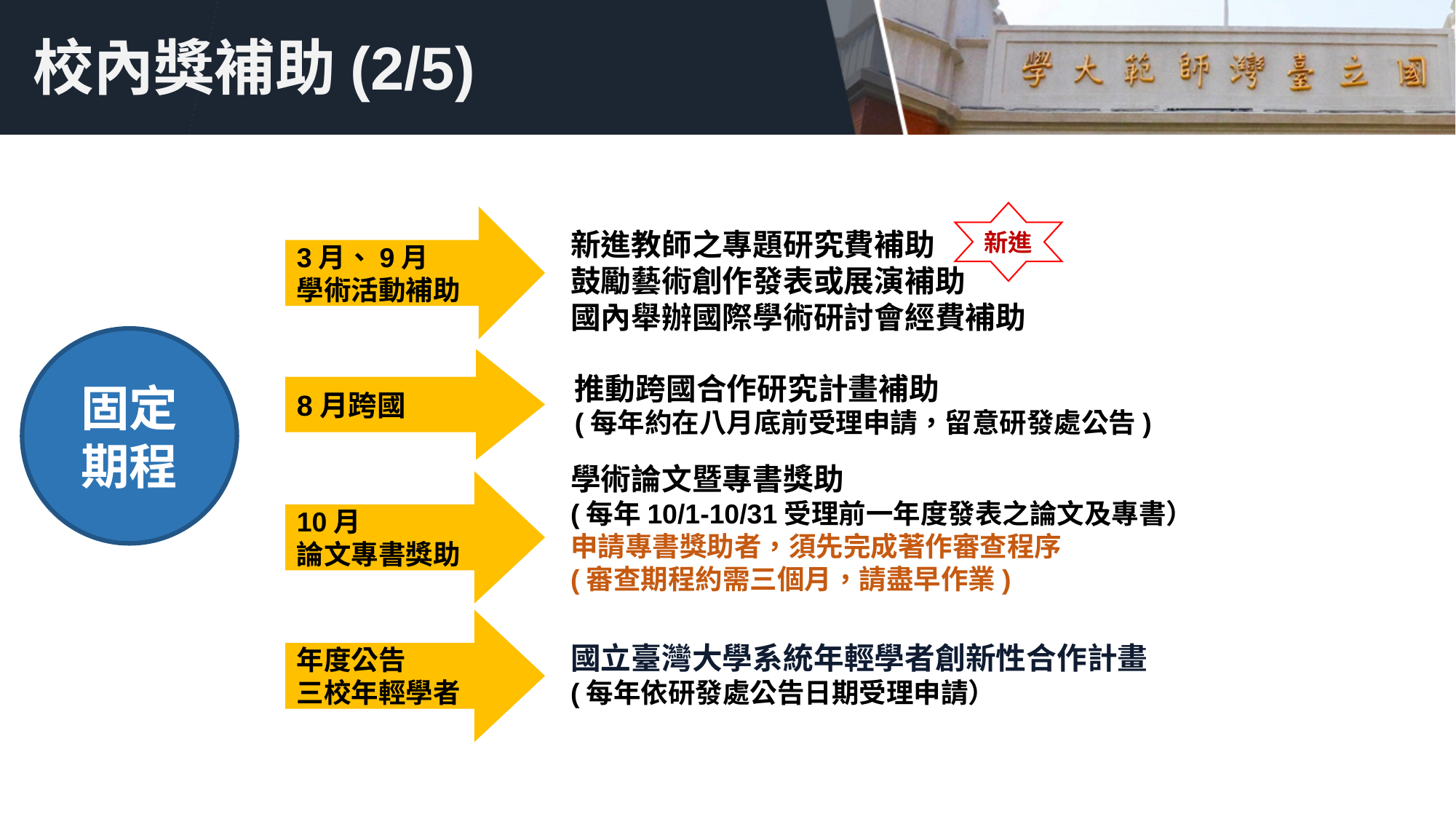

# 校內獎補助(2/5)
新進
3月、9月
學術活動補助
新進教師之專題研究費補助
鼓勵藝術創作發表或展演補助
國內舉辦國際學術研討會經費補助
固定
期程
8月跨國
推動跨國合作研究計畫補助
(每年約在八月底前受理申請，留意研發處公告)

學術論文暨專書獎助
(每年10/1-10/31受理前一年度發表之論文及專書）
申請專書獎助者，須先完成著作審查程序
(審查期程約需三個月，請盡早作業)
10月
論文專書獎助

年度公告
三校年輕學者
國立臺灣大學系統年輕學者創新性合作計畫
(每年依研發處公告日期受理申請）